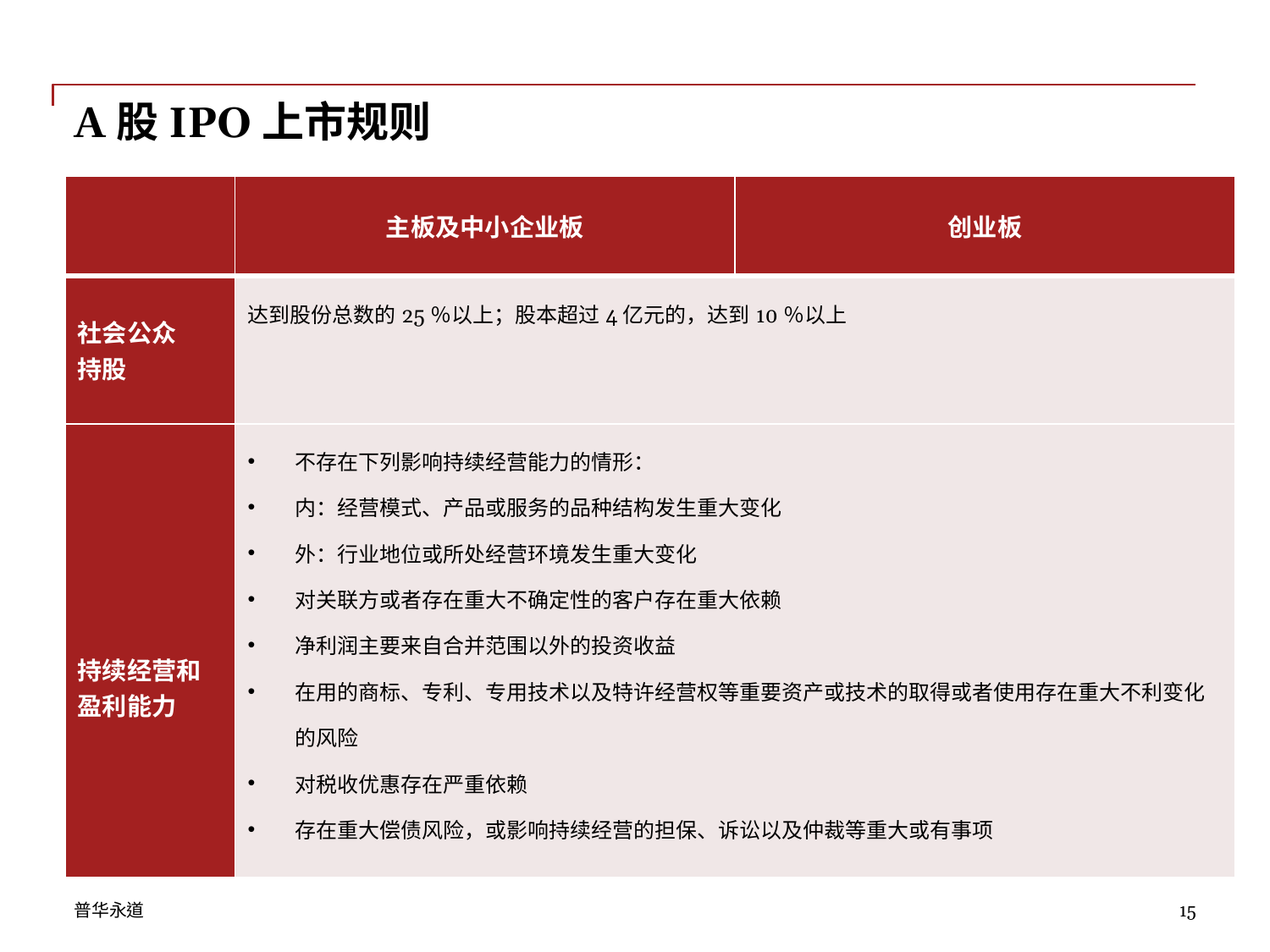

# A股IPO上市规则
|  | 主板及中小企业板 | 创业板 |
| --- | --- | --- |
| 社会公众 持股 | 达到股份总数的25％以上；股本超过4亿元的，达到10％以上 |  |
| 持续经营和盈利能力 | 不存在下列影响持续经营能力的情形： 内：经营模式、产品或服务的品种结构发生重大变化 外：行业地位或所处经营环境发生重大变化 对关联方或者存在重大不确定性的客户存在重大依赖 净利润主要来自合并范围以外的投资收益 在用的商标、专利、专用技术以及特许经营权等重要资产或技术的取得或者使用存在重大不利变化的风险 对税收优惠存在严重依赖 存在重大偿债风险，或影响持续经营的担保、诉讼以及仲裁等重大或有事项 |  |
15